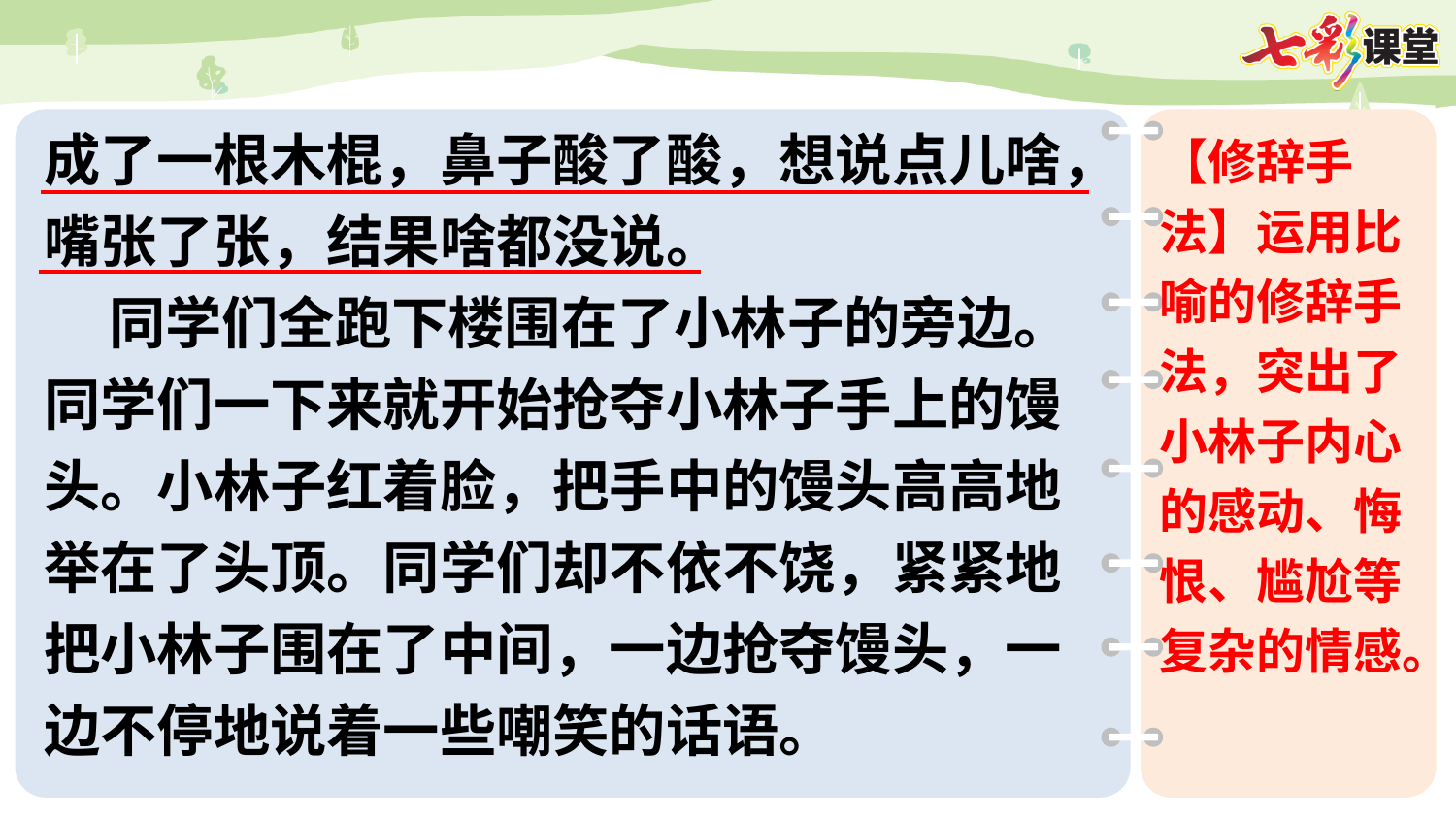

成了一根木棍，鼻子酸了酸，想说点儿啥，嘴张了张，结果啥都没说。
    同学们全跑下楼围在了小林子的旁边。同学们一下来就开始抢夺小林子手上的馒头。小林子红着脸，把手中的馒头高高地举在了头顶。同学们却不依不饶，紧紧地把小林子围在了中间，一边抢夺馒头，一边不停地说着一些嘲笑的话语。
【修辞手法】运用比喻的修辞手法，突出了小林子内心的感动、悔恨、尴尬等复杂的情感。